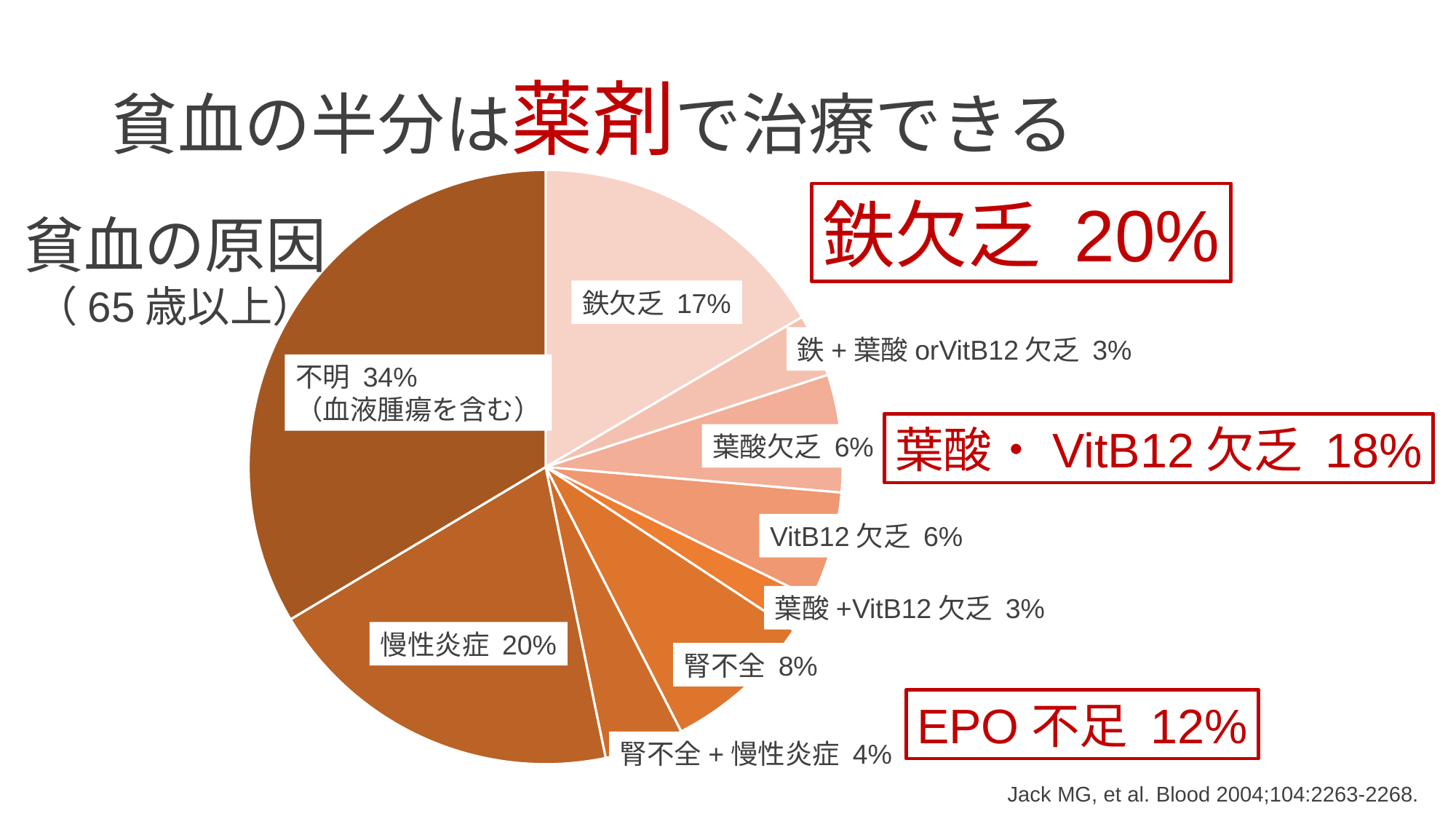

# 貧血の半分は薬剤で治療できる

### Chart

| Category |  |
|---|---|
| 鉄欠乏 | 16.6 |
| 鉄欠乏＋葉酸orVitB12欠乏 | 3.4 |
| 葉酸欠乏 | 6.4 |
| VitB12欠乏 | 5.9 |
| 葉酸＋VitB12欠乏 | 2.0 |
| 腎不全 | 8.2 |
| 腎不全＋慢性炎症 | 4.3 |
| 慢性炎症 | 19.7 |
| 不明 | 33.6 |
鉄欠乏 20%
貧血の原因
（65歳以上）
鉄欠乏 17%
鉄+葉酸orVitB12欠乏 3%
不明 34%
（血液腫瘍を含む）
葉酸・VitB12欠乏 18%
葉酸欠乏 6%
VitB12欠乏 6%
葉酸+VitB12欠乏 3%
慢性炎症 20%
腎不全 8%
EPO不足 12%
腎不全+慢性炎症 4%
Jack MG, et al. Blood 2004;104:2263-2268.